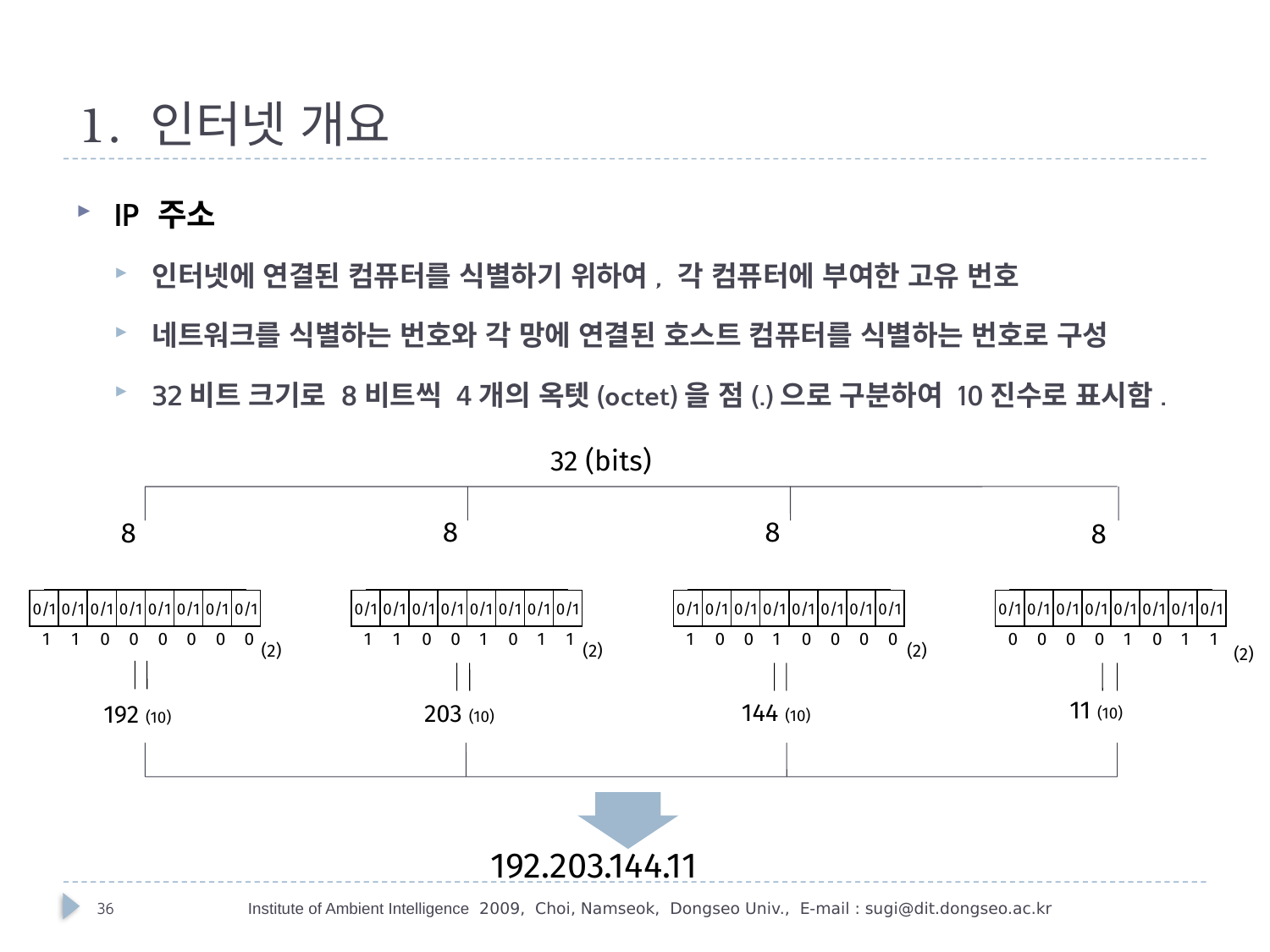

# 1. 인터넷 개요
IP 주소
인터넷에 연결된 컴퓨터를 식별하기 위하여, 각 컴퓨터에 부여한 고유 번호
네트워크를 식별하는 번호와 각 망에 연결된 호스트 컴퓨터를 식별하는 번호로 구성
32비트 크기로 8비트씩 4개의 옥텟(octet)을 점(.)으로 구분하여 10진수로 표시함.
32 (bits)

8
8
8
8
0/1
0/1
0/1
0/1
0/1
0/1
0/1
0/1
0/1
0/1
0/1
0/1
0/1
0/1
0/1
0/1
0/1
0/1
0/1
0/1
0/1
0/1
0/1
0/1
0/1
0/1
0/1
0/1
0/1
0/1
0/1
0/1
1
1
0
0
0
0
0
0
1
1
0
0
1
0
1
1
1
0
0
1
0
0
0
0
0
0
0
0
1
0
1
1
(2)
(2)
(2)
(2)

11 (10)
144 (10)
203 (10)
192 (10)

192.203.144.11